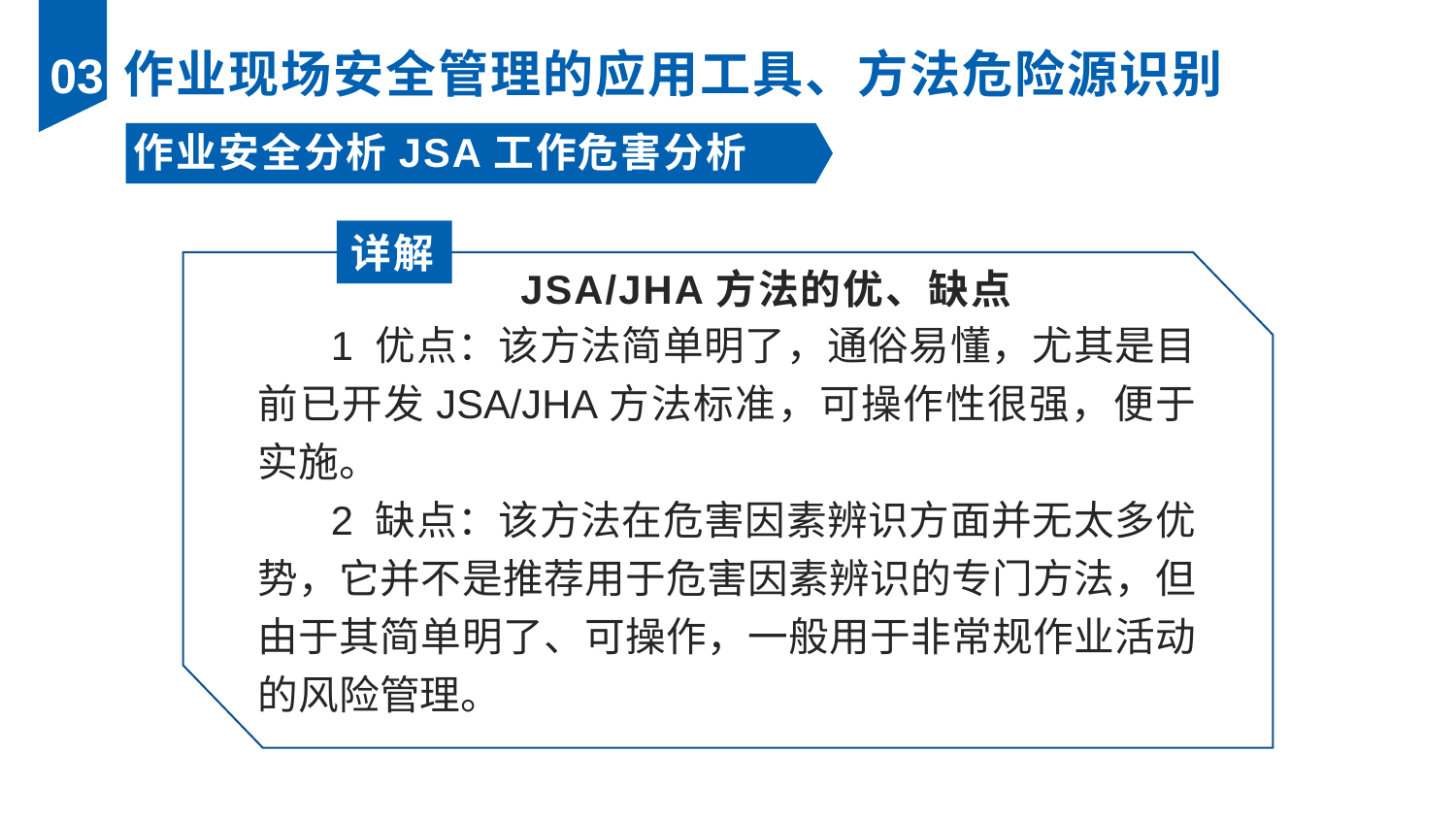

作业现场安全管理的应用工具、方法危险源识别
03
作业安全分析JSA工作危害分析JHA

详解

JSA/JHA方法的优、缺点
1 优点：该方法简单明了，通俗易懂，尤其是目前已开发JSA/JHA方法标准，可操作性很强，便于实施。
2 缺点：该方法在危害因素辨识方面并无太多优势，它并不是推荐用于危害因素辨识的专门方法，但由于其简单明了、可操作，一般用于非常规作业活动的风险管理。